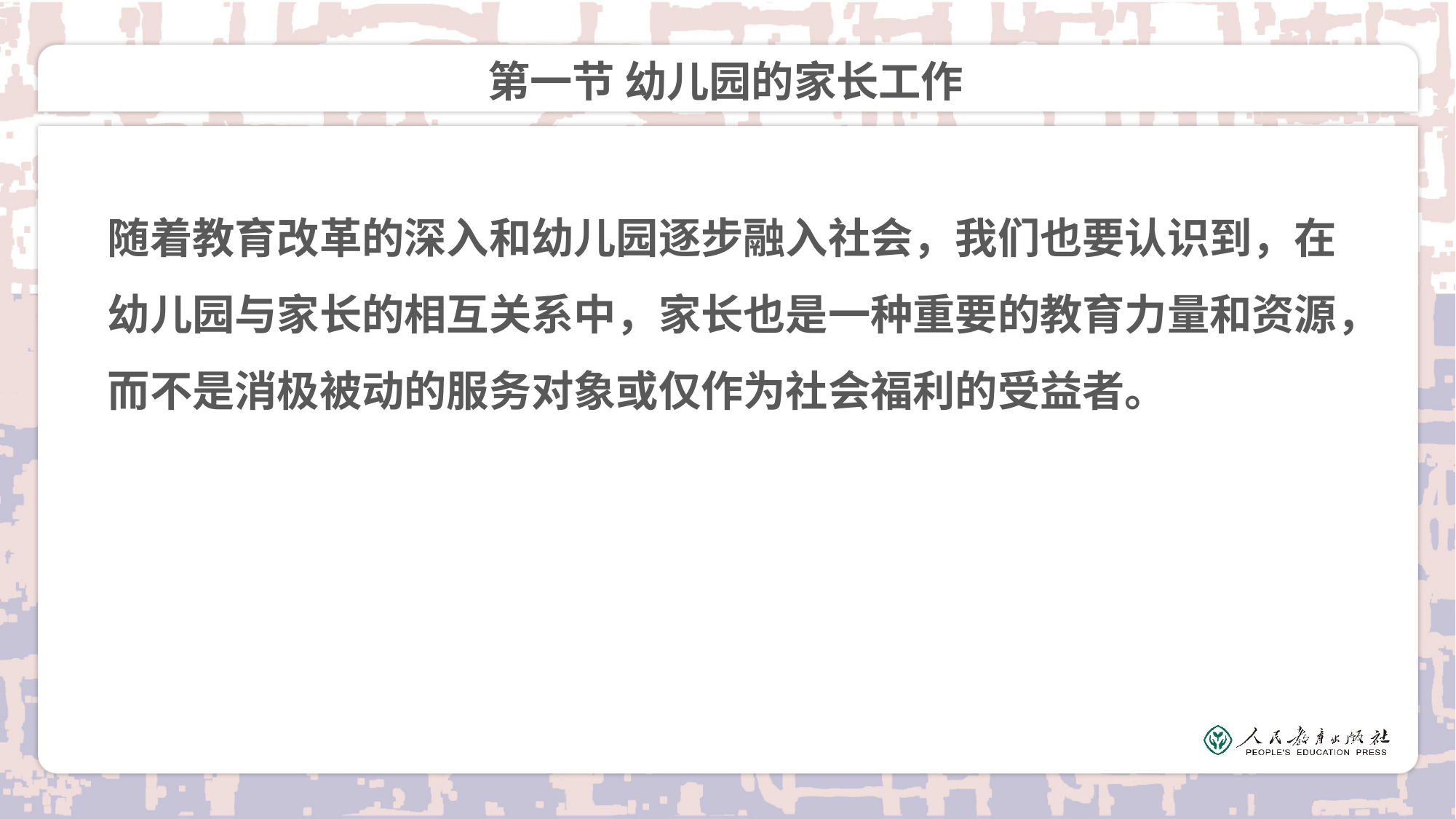

# 第一节 幼儿园的家长工作
随着教育改革的深入和幼儿园逐步融入社会，我们也要认识到，在幼儿园与家长的相互关系中，家长也是一种重要的教育力量和资源，而不是消极被动的服务对象或仅作为社会福利的受益者。